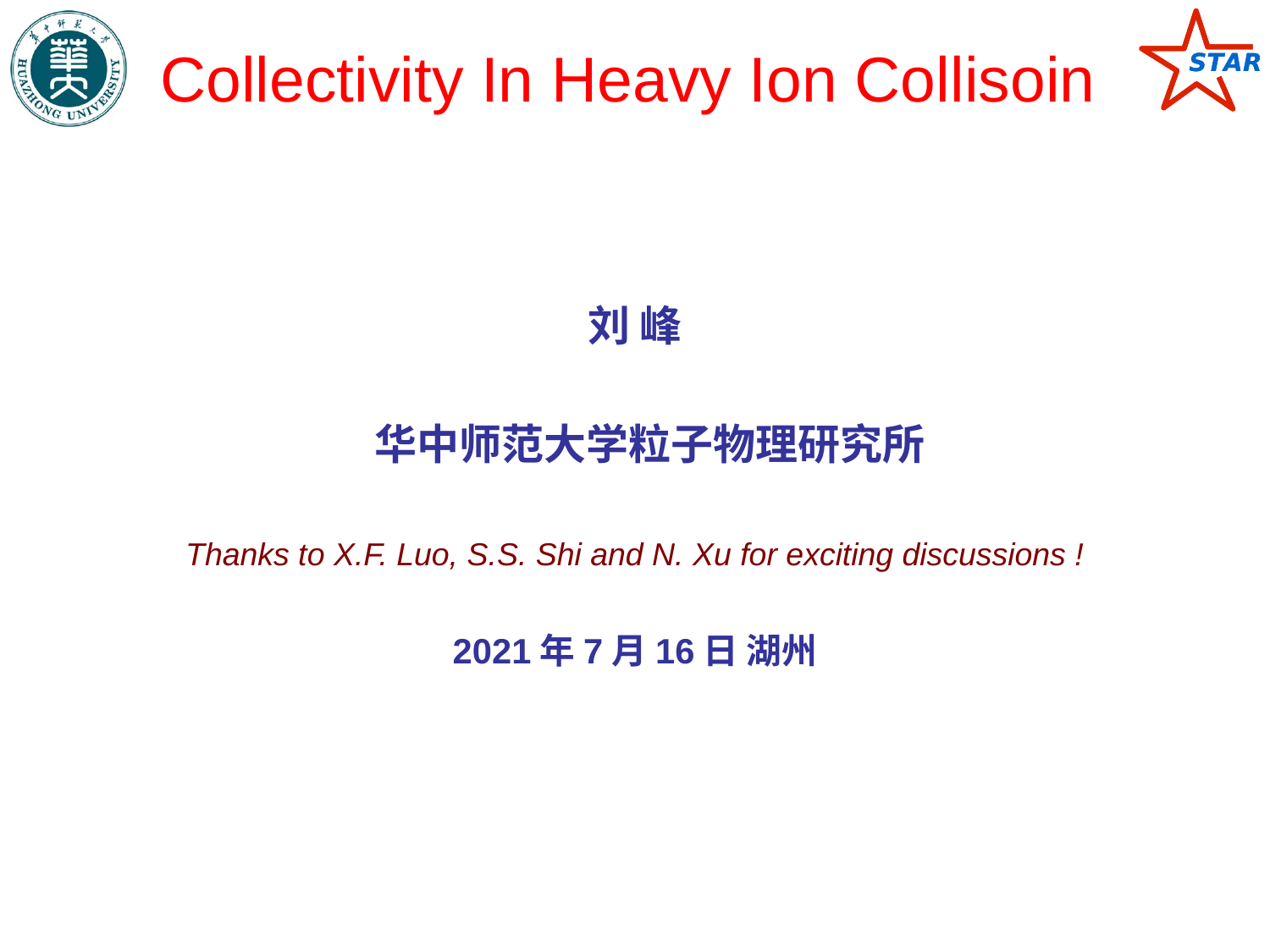

# Collectivity In Heavy Ion Collisoin

刘 峰

  华中师范大学粒子物理研究所

Thanks to X.F. Luo, S.S. Shi and N. Xu for exciting discussions !

2021年7月16日 湖州